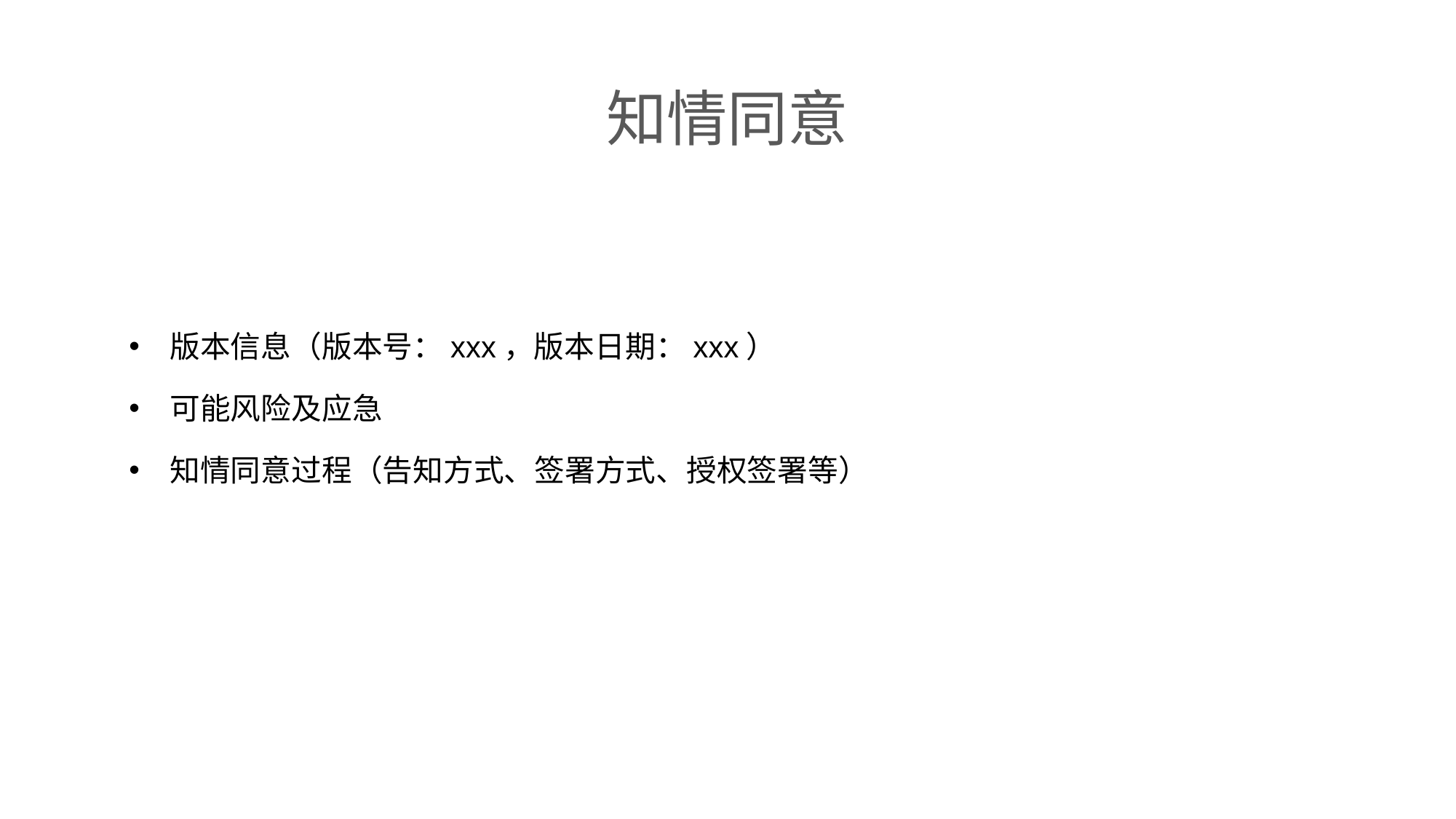

知情同意
版本信息（版本号：xxx，版本日期：xxx）
可能风险及应急
知情同意过程（告知方式、签署方式、授权签署等）